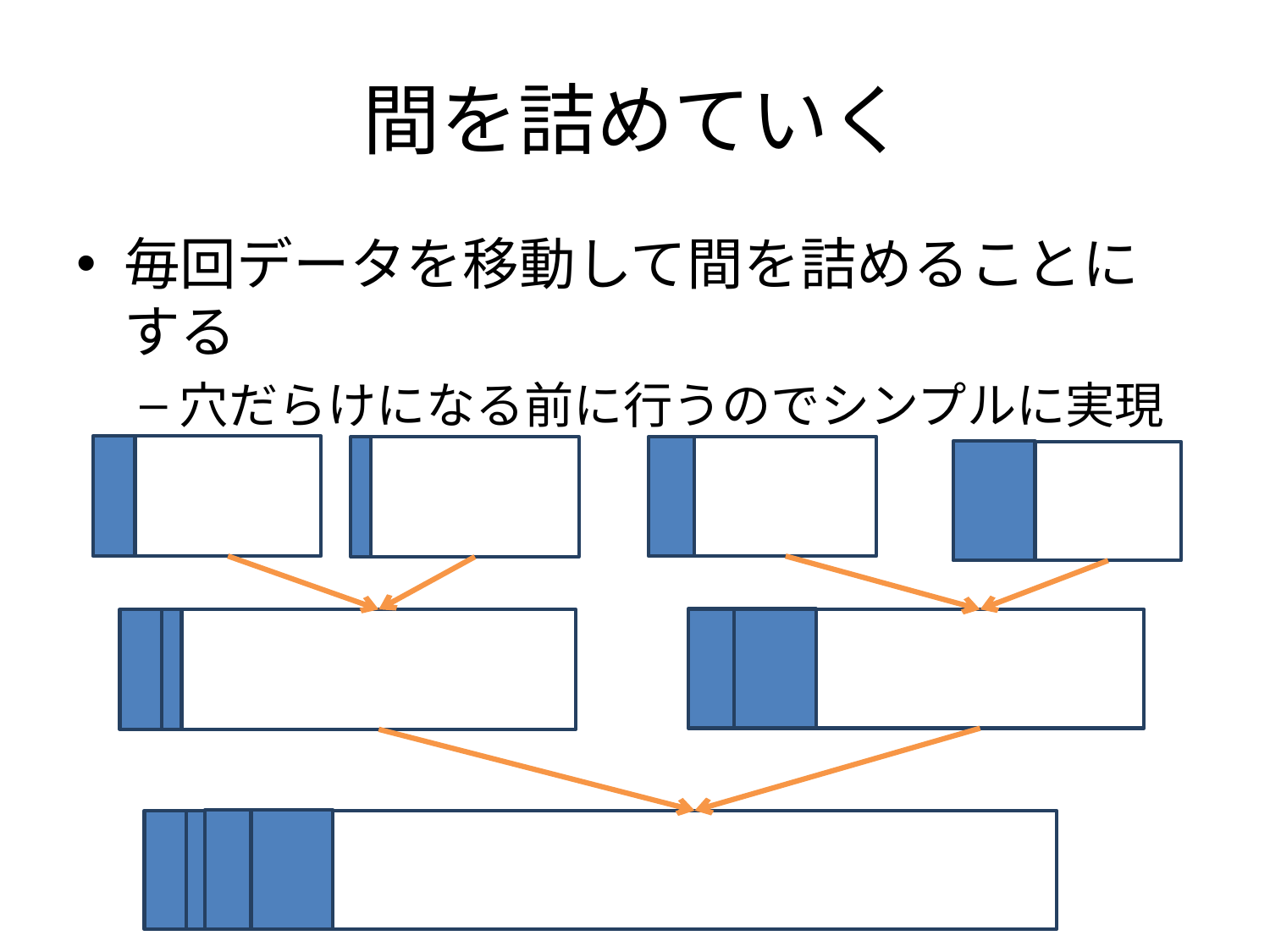

# 間を詰めていく
毎回データを移動して間を詰めることにする
穴だらけになる前に行うのでシンプルに実現可能